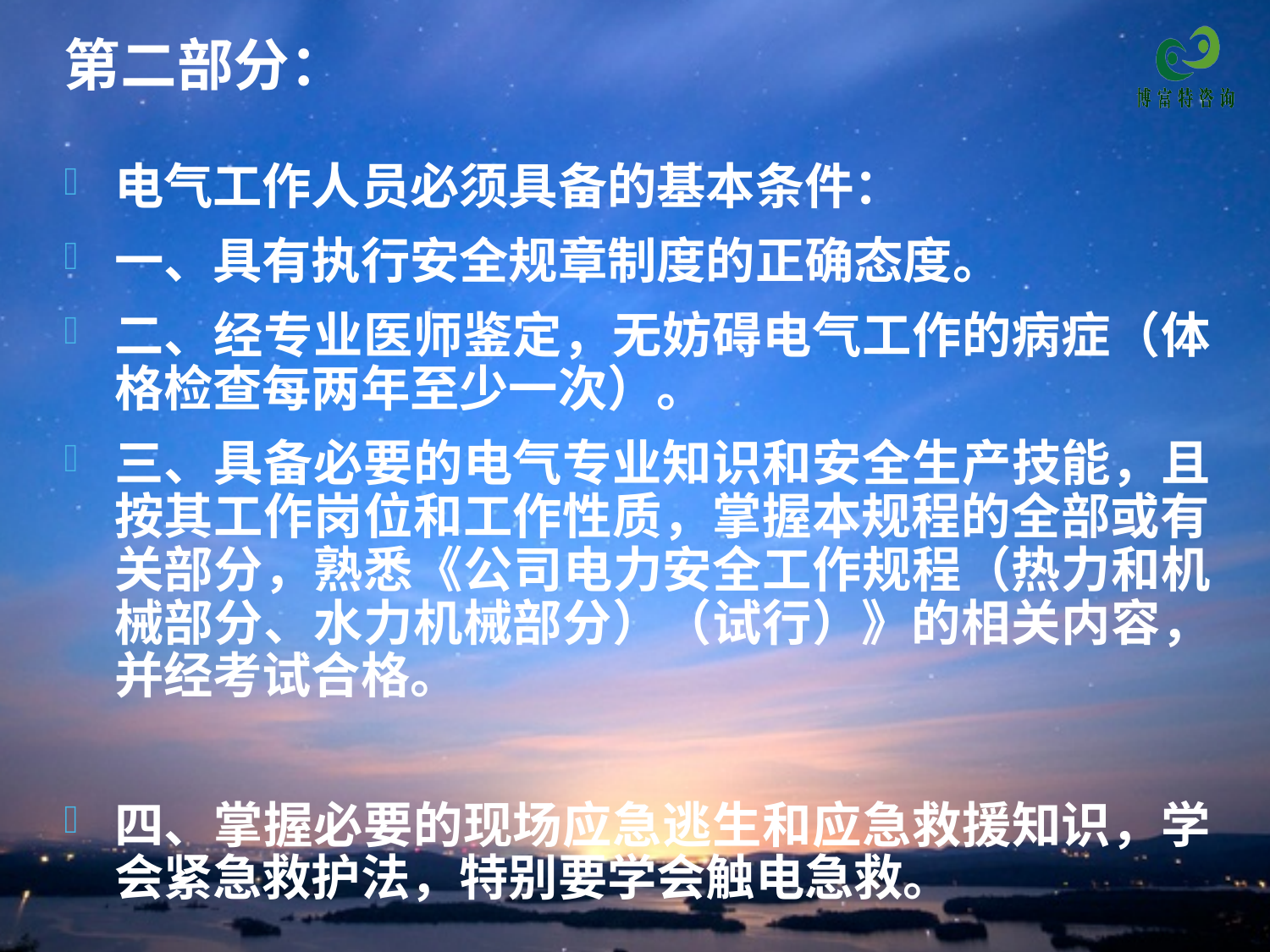

# 第二部分：
电气工作人员必须具备的基本条件：
一、具有执行安全规章制度的正确态度。
二、经专业医师鉴定，无妨碍电气工作的病症（体格检查每两年至少一次）。
三、具备必要的电气专业知识和安全生产技能，且按其工作岗位和工作性质，掌握本规程的全部或有关部分，熟悉《公司电力安全工作规程（热力和机械部分、水力机械部分）（试行）》的相关内容，并经考试合格。

四、掌握必要的现场应急逃生和应急救援知识，学会紧急救护法，特别要学会触电急救。